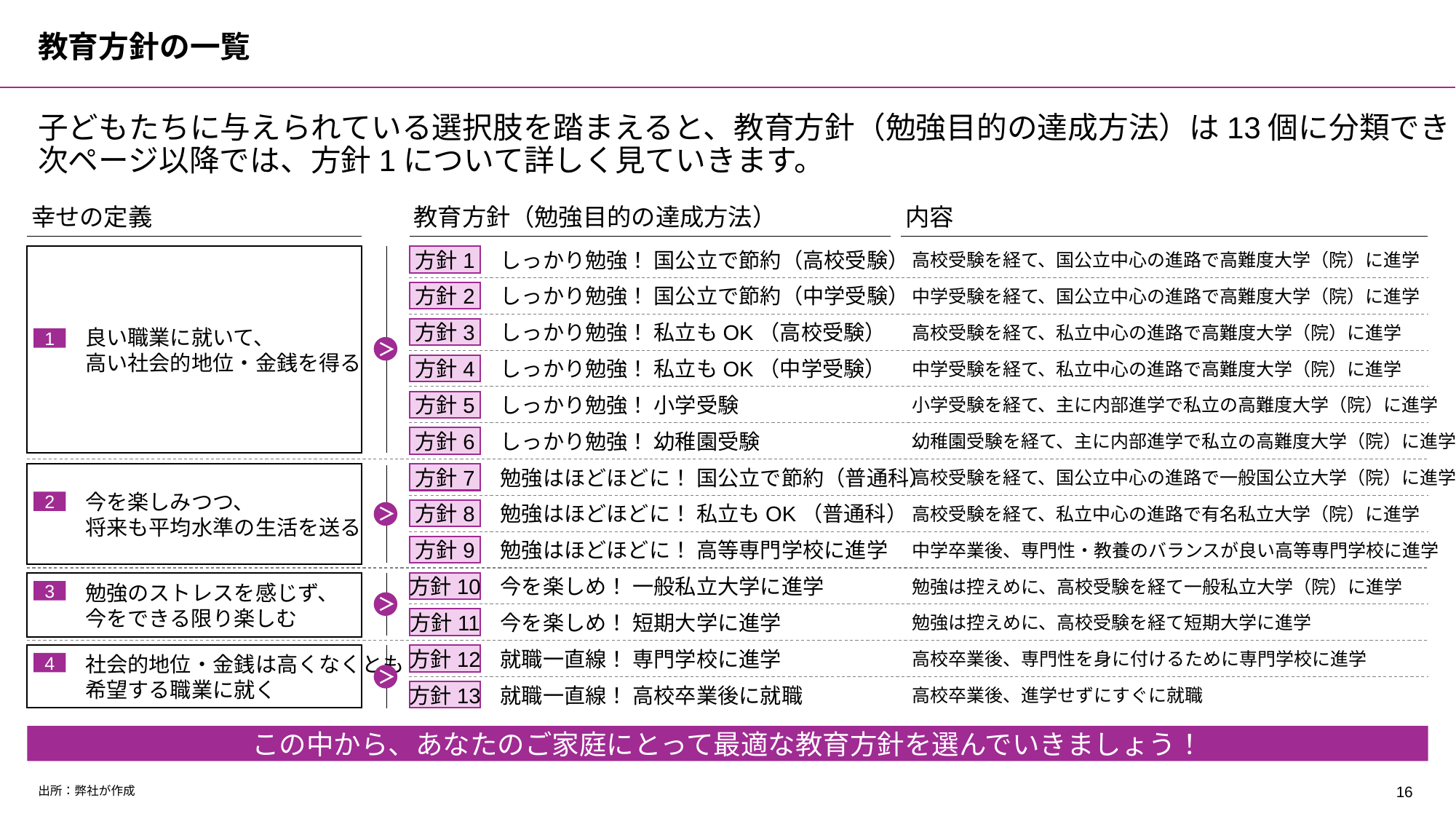

教育方針の一覧
子どもたちに与えられている選択肢を踏まえると、教育方針（勉強目的の達成方法）は13個に分類できます。
次ページ以降では、方針1について詳しく見ていきます。
幸せの定義
教育方針（勉強目的の達成方法）
内容
　　 良い職業に就いて、
　　 高い社会的地位・金銭を得る
方針1
しっかり勉強！ 国公立で節約（高校受験）
高校受験を経て、国公立中心の進路で高難度大学（院）に進学
方針2
しっかり勉強！ 国公立で節約（中学受験）
中学受験を経て、国公立中心の進路で高難度大学（院）に進学
方針3
しっかり勉強！ 私立もOK（高校受験）
高校受験を経て、私立中心の進路で高難度大学（院）に進学
1
＞
方針4
しっかり勉強！ 私立もOK（中学受験）
中学受験を経て、私立中心の進路で高難度大学（院）に進学
方針5
しっかり勉強！ 小学受験
小学受験を経て、主に内部進学で私立の高難度大学（院）に進学
方針6
しっかり勉強！ 幼稚園受験
幼稚園受験を経て、主に内部進学で私立の高難度大学（院）に進学
　　 今を楽しみつつ、
　　 将来も平均水準の生活を送る
方針7
勉強はほどほどに！ 国公立で節約（普通科）
高校受験を経て、国公立中心の進路で一般国公立大学（院）に進学
2
方針8
勉強はほどほどに！ 私立もOK（普通科）
高校受験を経て、私立中心の進路で有名私立大学（院）に進学
＞
方針9
勉強はほどほどに！ 高等専門学校に進学
中学卒業後、専門性・教養のバランスが良い高等専門学校に進学
　　 勉強のストレスを感じず、
　　 今をできる限り楽しむ
方針10
今を楽しめ！ 一般私立大学に進学
勉強は控えめに、高校受験を経て一般私立大学（院）に進学
3
＞
方針11
今を楽しめ！ 短期大学に進学
勉強は控えめに、高校受験を経て短期大学に進学
　　 社会的地位・金銭は高くなくとも
　　 希望する職業に就く
方針12
就職一直線！ 専門学校に進学
高校卒業後、専門性を身に付けるために専門学校に進学
4
＞
方針13
就職一直線！ 高校卒業後に就職
高校卒業後、進学せずにすぐに就職
この中から、あなたのご家庭にとって最適な教育方針を選んでいきましょう！
出所：弊社が作成
16